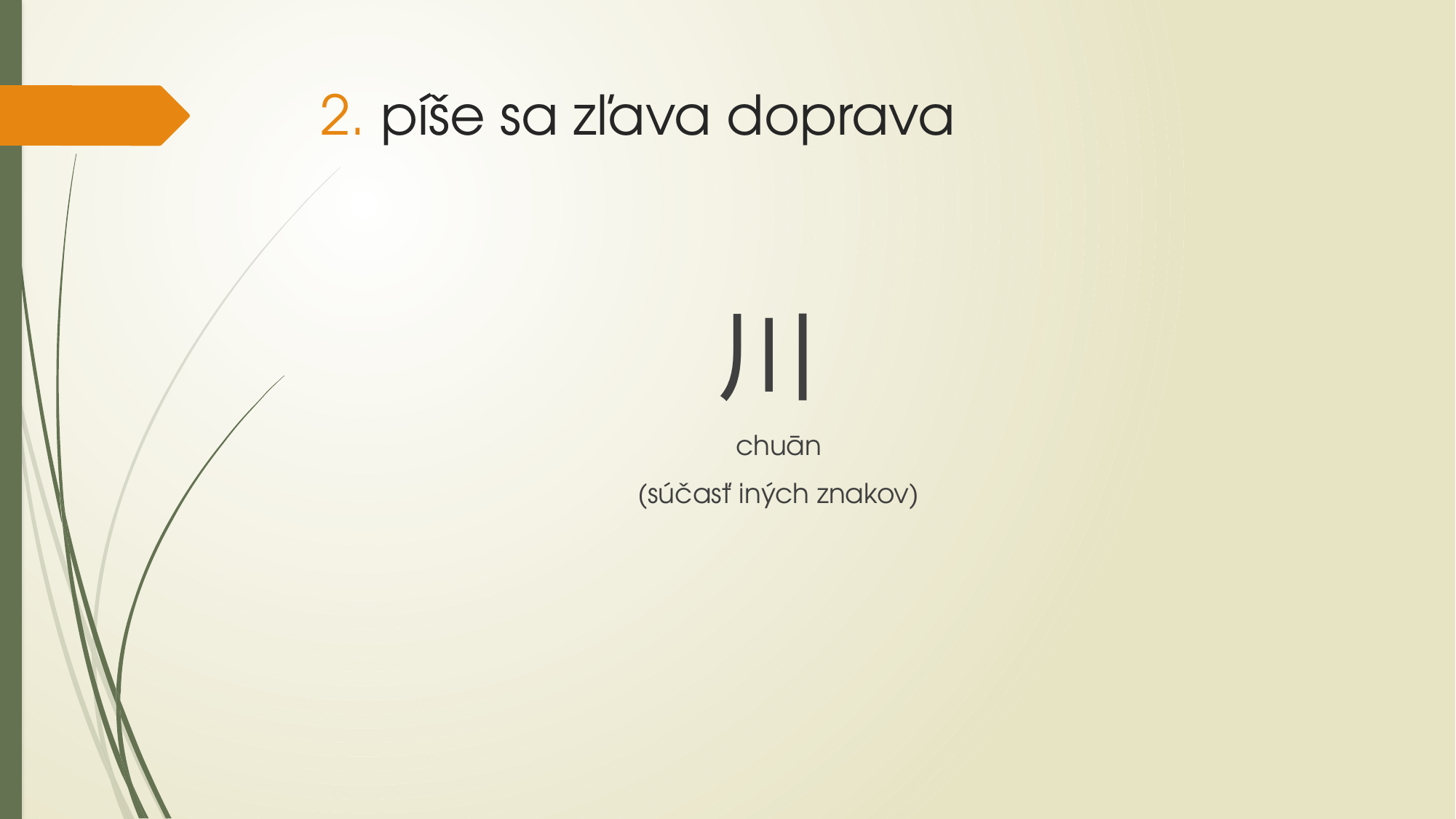

# 2. píše sa zľava doprava
川
chuān
(súčasť iných znakov)